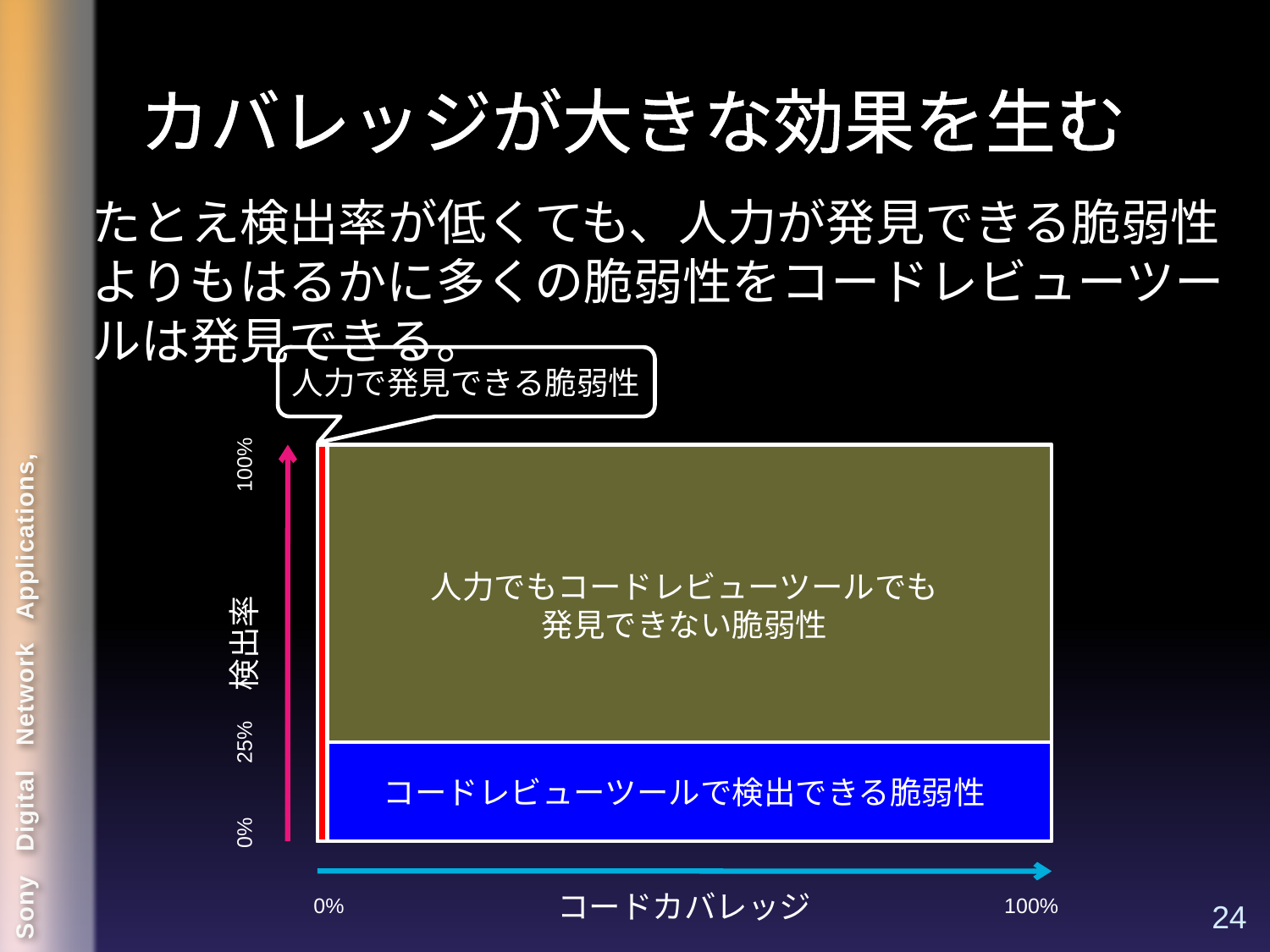

# カバレッジが大きな効果を生む
たとえ検出率が低くても、人力が発見できる脆弱性よりもはるかに多くの脆弱性をコードレビューツールは発見できる。
人力で発見できる脆弱性
人力でもコードレビューツールでも
発見できない脆弱性

コードレビューツールで検出できる脆弱性
100%
検出率
25%
0%
コードカバレッジ
0%
100%
24